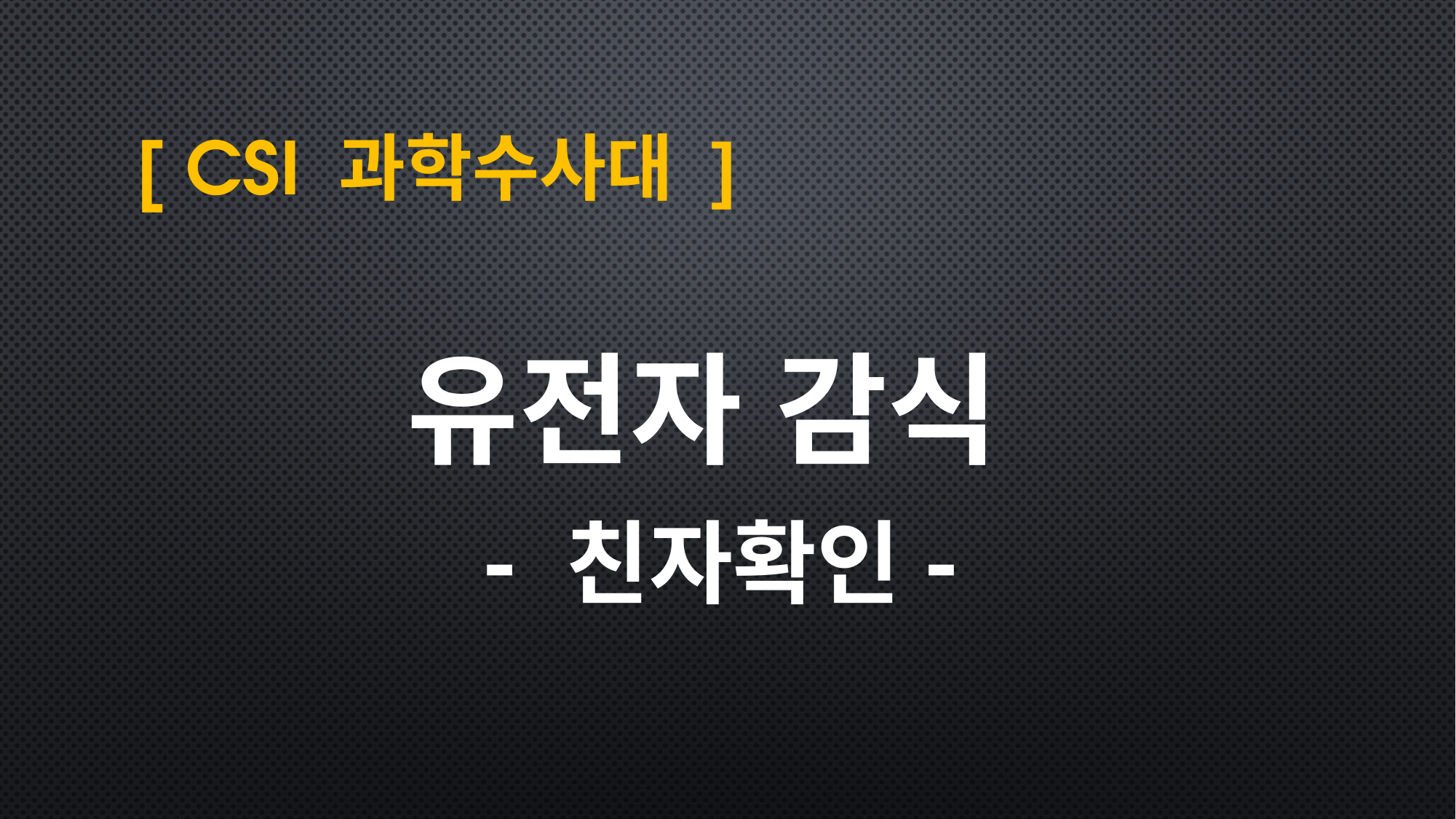

# [ CSI 과학수사대 ]
유전자 감식
- 친자확인-